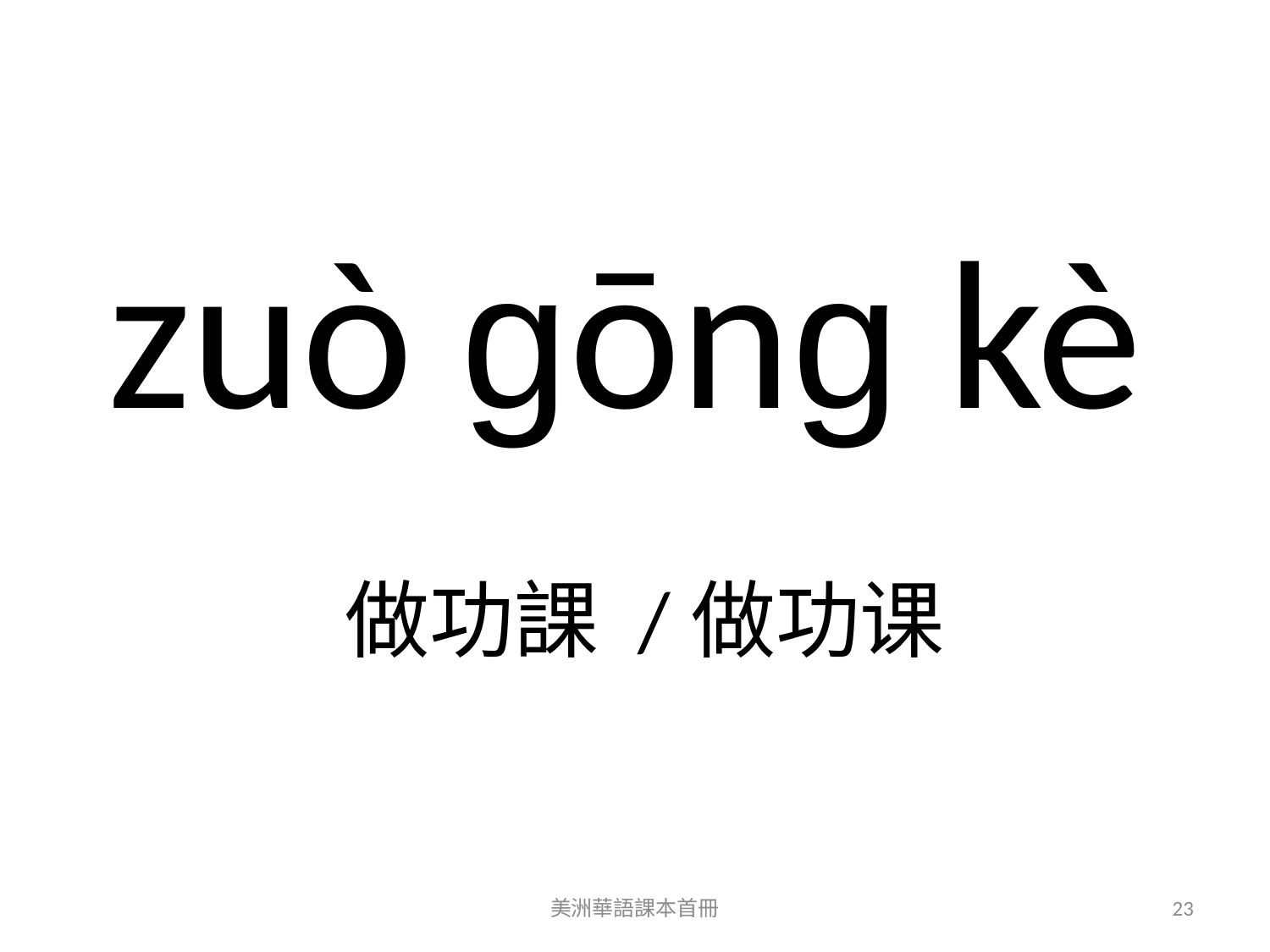

zuò gōng kè
做功課 /做功课
美洲華語課本首冊
23